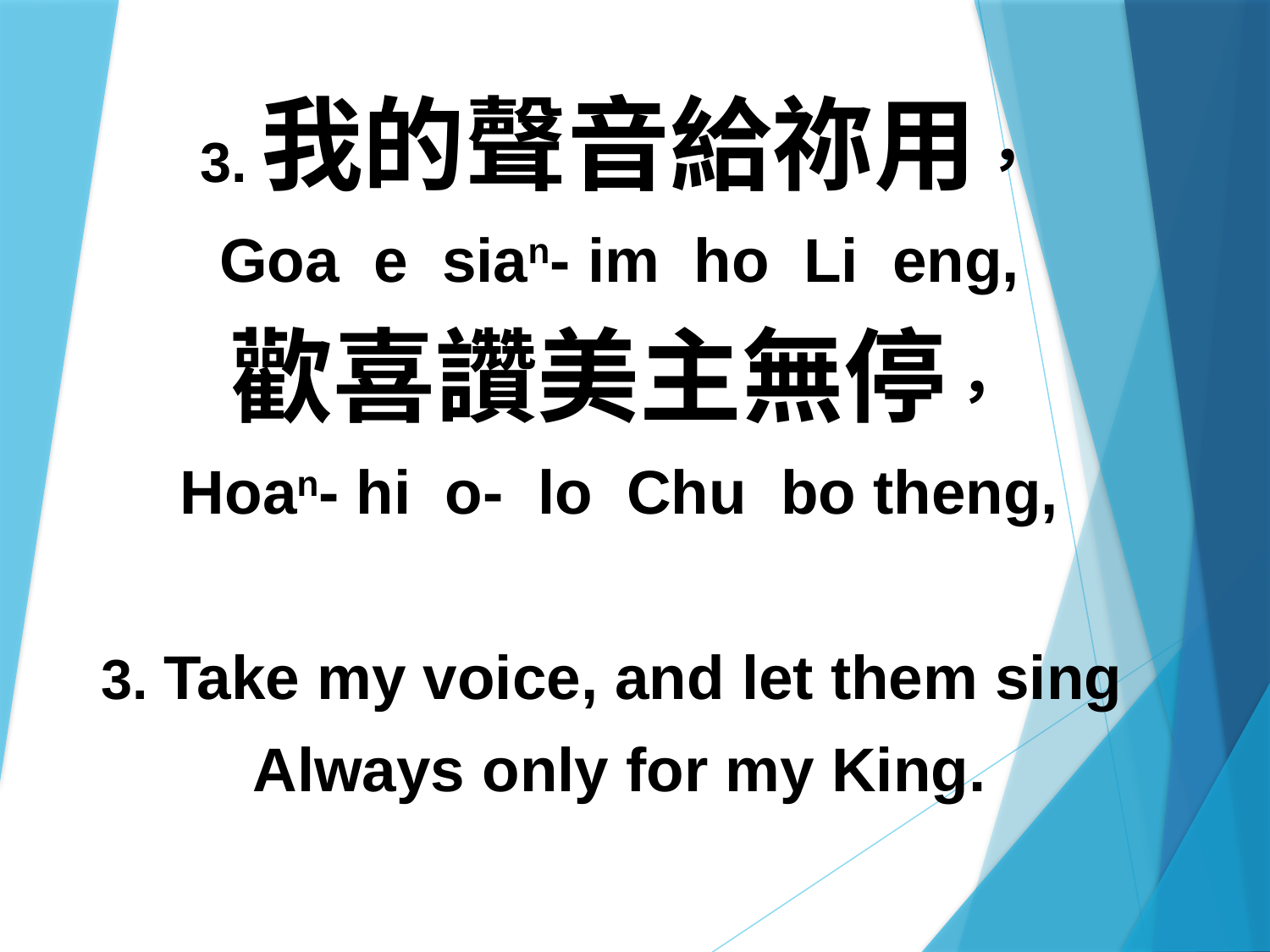

3.我的聲音給祢用，
Goa  e  sian- im  ho  Li  eng,
歡喜讚美主無停，
Hoan- hi  o-  lo  Chu  bo theng,

3. Take my voice, and let them sing
Always only for my King.